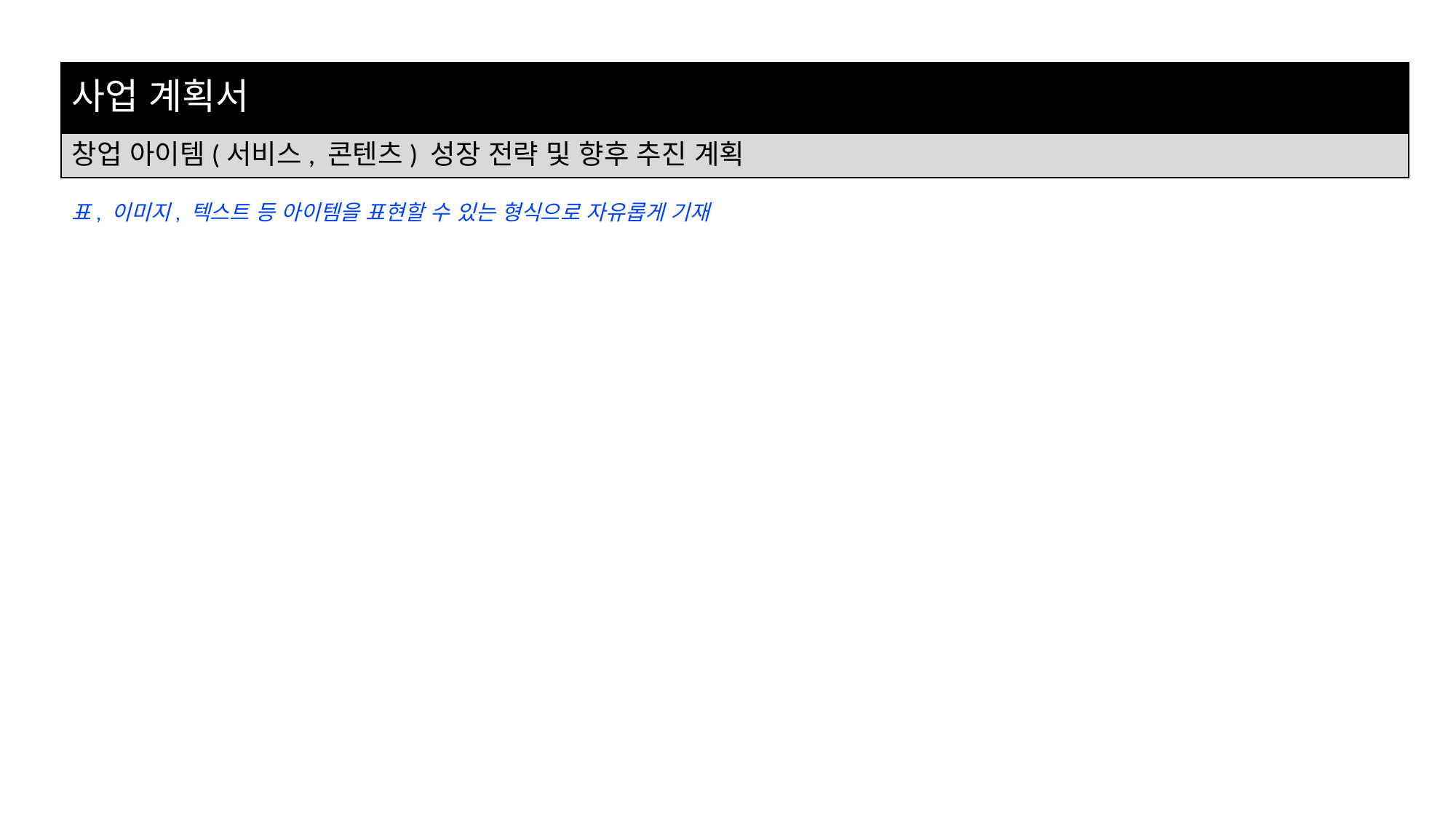

# 사업 계획서
창업 아이템(서비스, 콘텐츠) 성장 전략 및 향후 추진 계획
표, 이미지, 텍스트 등 아이템을 표현할 수 있는 형식으로 자유롭게 기재